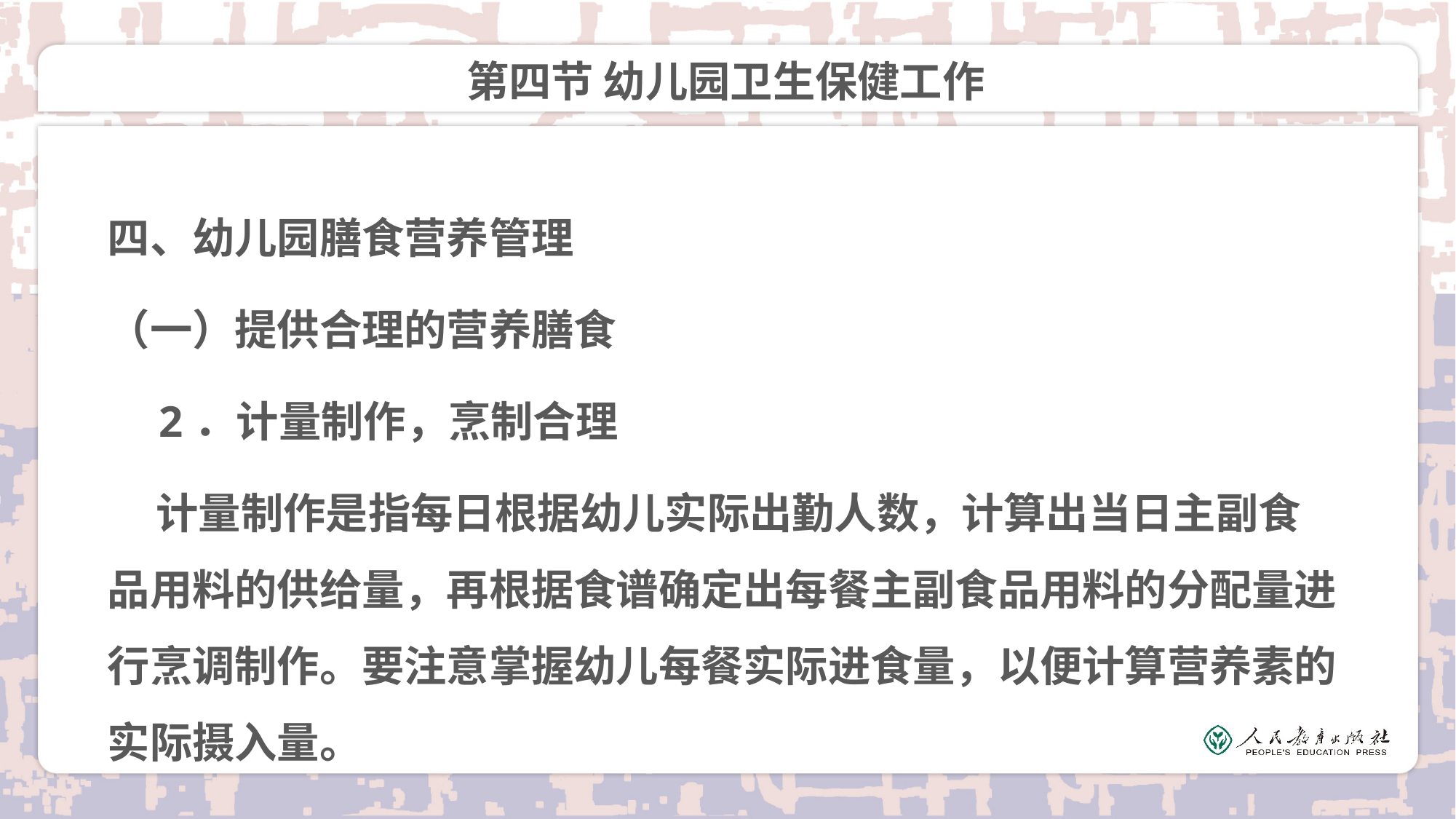

# 第四节 幼儿园卫生保健工作
四、幼儿园膳食营养管理
（一）提供合理的营养膳食
  2．计量制作，烹制合理
    计量制作是指每日根据幼儿实际出勤人数，计算出当日主副食品用料的供给量，再根据食谱确定出每餐主副食品用料的分配量进行烹调制作。要注意掌握幼儿每餐实际进食量，以便计算营养素的实际摄入量。